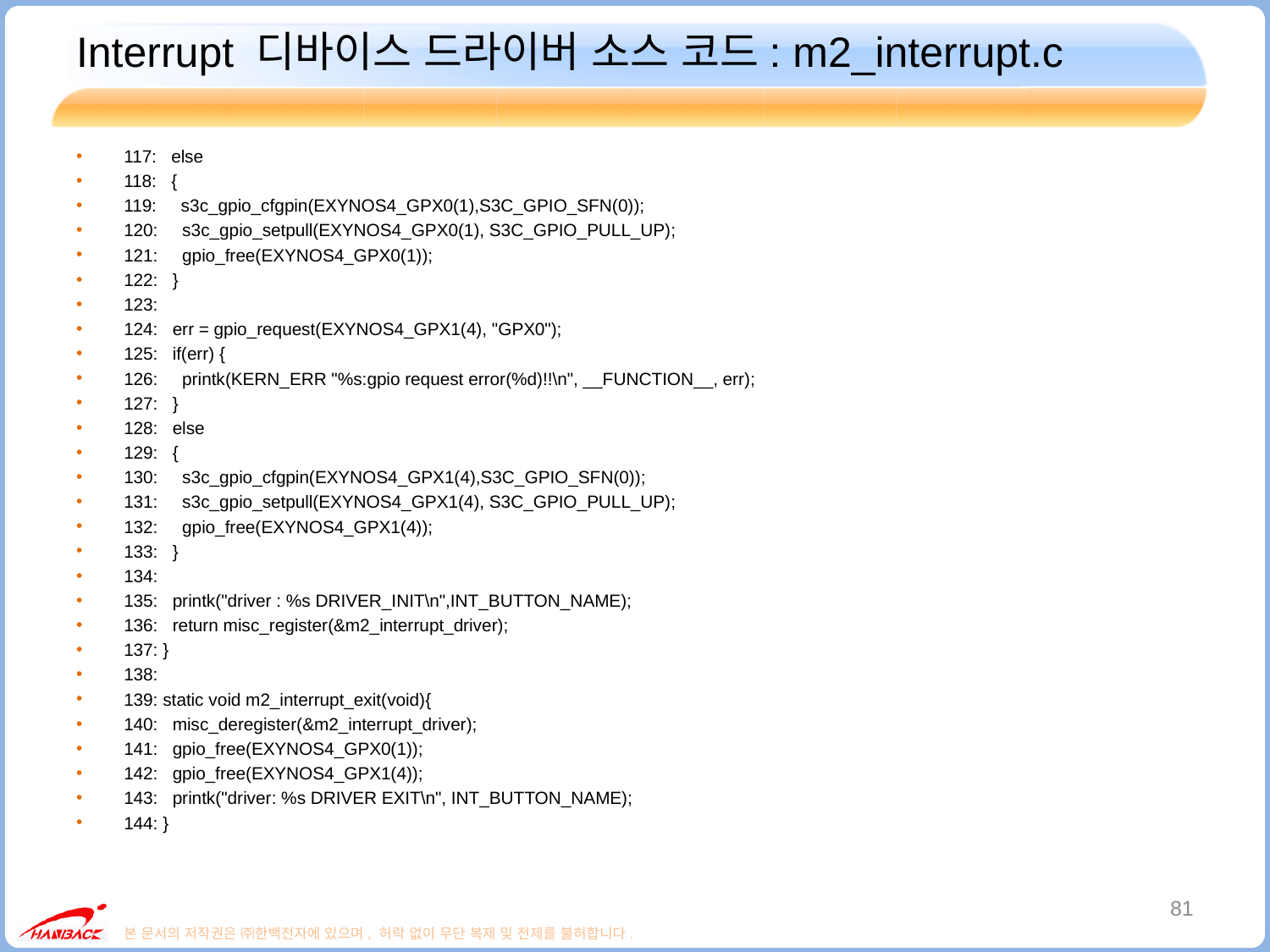

# Interrupt 디바이스 드라이버 소스 코드: m2_interrupt.c
117:   else
118:   {
119:     s3c_gpio_cfgpin(EXYNOS4_GPX0(1),S3C_GPIO_SFN(0));
120:     s3c_gpio_setpull(EXYNOS4_GPX0(1), S3C_GPIO_PULL_UP);
121:     gpio_free(EXYNOS4_GPX0(1));
122:   }
123:
124:   err = gpio_request(EXYNOS4_GPX1(4), "GPX0");
125:   if(err) {
126:     printk(KERN_ERR "%s:gpio request error(%d)!!\n", __FUNCTION__, err);
127:   }
128:   else
129:   {
130:     s3c_gpio_cfgpin(EXYNOS4_GPX1(4),S3C_GPIO_SFN(0));
131:     s3c_gpio_setpull(EXYNOS4_GPX1(4), S3C_GPIO_PULL_UP);
132:     gpio_free(EXYNOS4_GPX1(4));
133:   }
134:
135:   printk("driver : %s DRIVER_INIT\n",INT_BUTTON_NAME);
136:   return misc_register(&m2_interrupt_driver);
137: }
138:
139: static void m2_interrupt_exit(void){
140:   misc_deregister(&m2_interrupt_driver);
141:   gpio_free(EXYNOS4_GPX0(1));
142:   gpio_free(EXYNOS4_GPX1(4));
143:   printk("driver: %s DRIVER EXIT\n", INT_BUTTON_NAME);
144: }
81